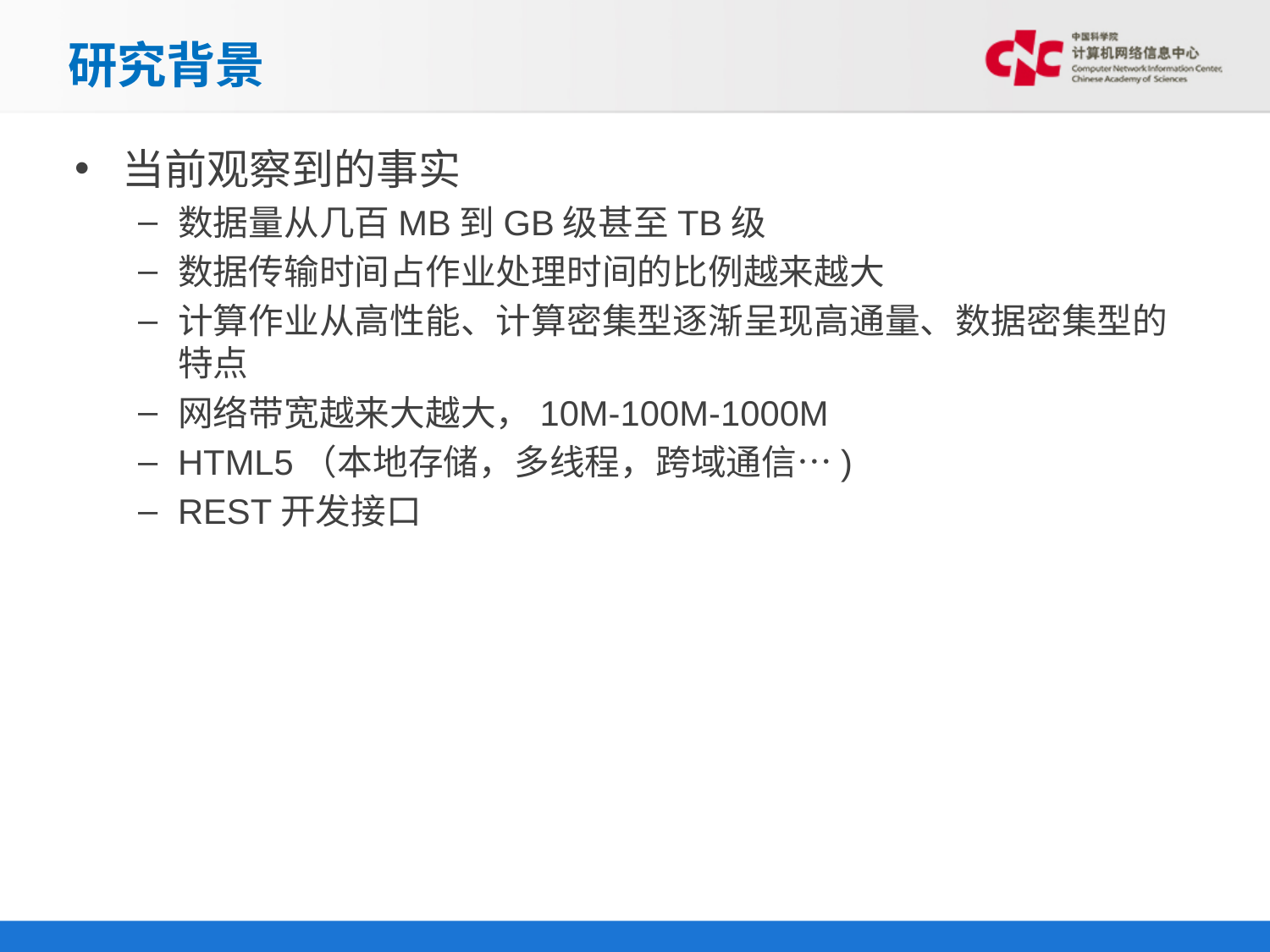

# 研究背景
当前观察到的事实
数据量从几百MB到GB级甚至TB级
数据传输时间占作业处理时间的比例越来越大
计算作业从高性能、计算密集型逐渐呈现高通量、数据密集型的特点
网络带宽越来大越大，10M-100M-1000M
HTML5（本地存储，多线程，跨域通信…)
REST开发接口